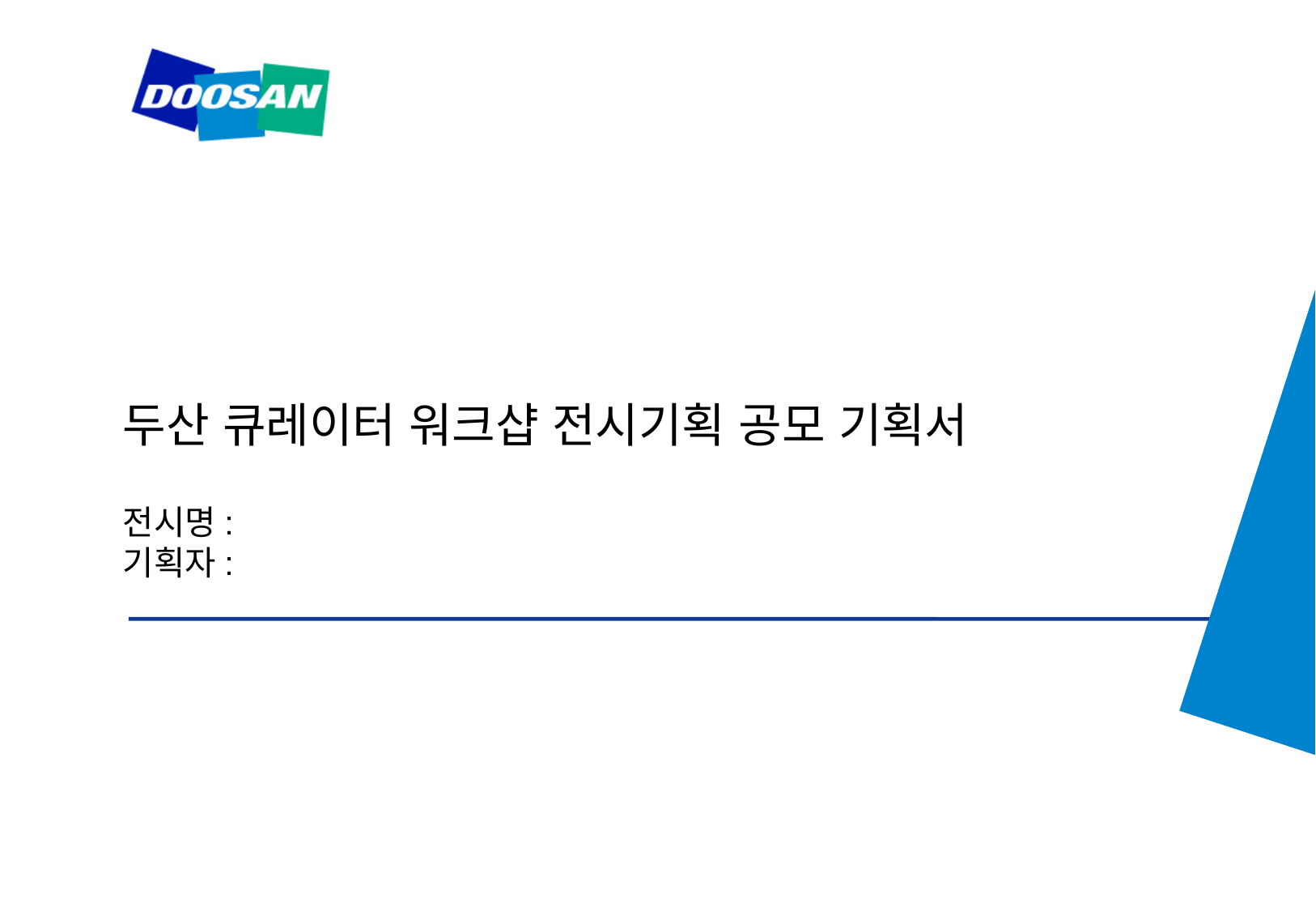

두산 큐레이터 워크샵 전시기획 공모 기획서
# 전시명: 기획자: